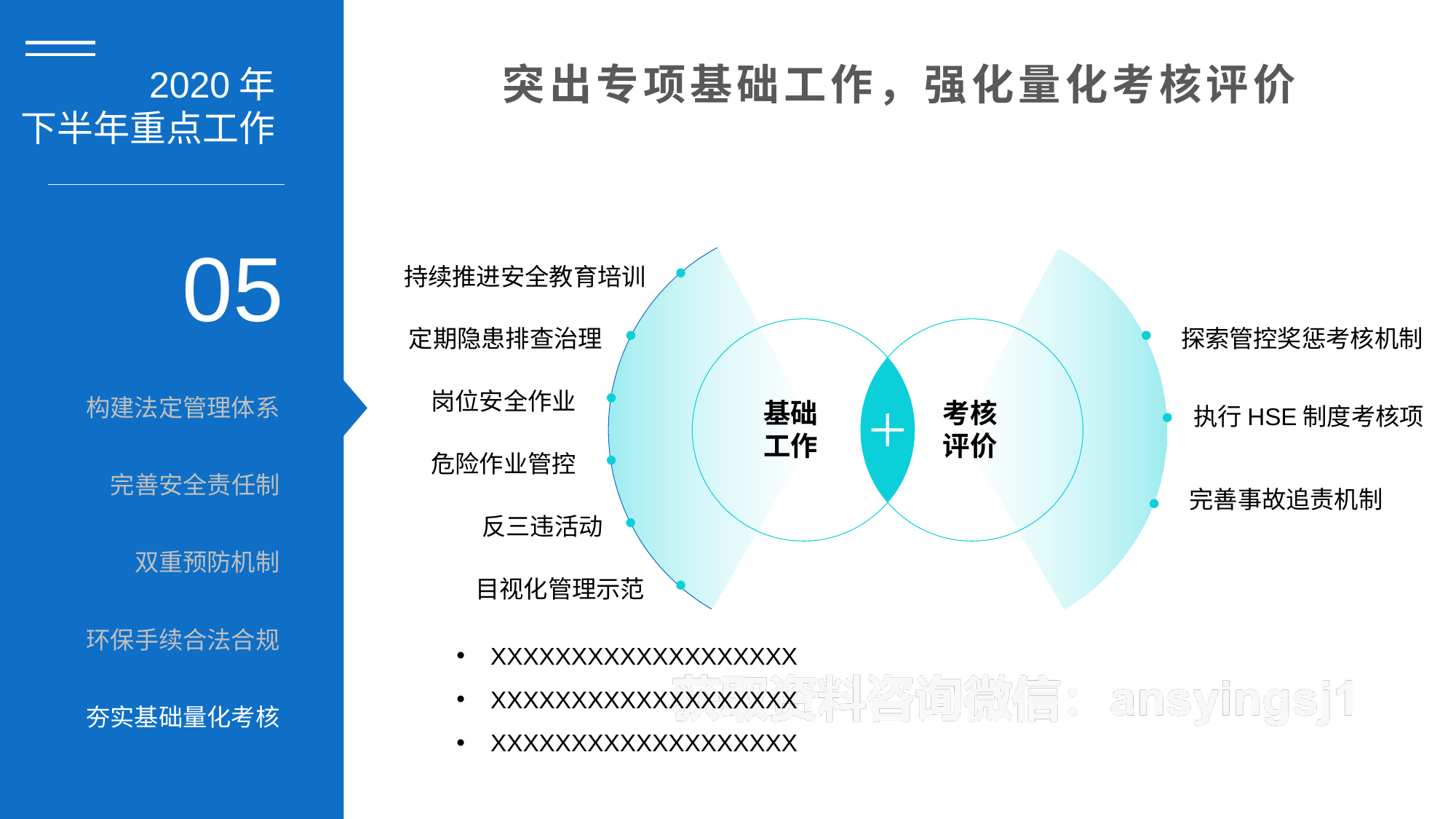

突出专项基础工作，强化量化考核评价
2020年
下半年重点工作

05
持续推进安全教育培训

定期隐患排查治理
探索管控奖惩考核机制

| 构建法定管理体系 |
| --- |
| 完善安全责任制 |
| 双重预防机制 |
| 环保手续合法合规 |
| 夯实基础量化考核 |
岗位安全作业
基础
工作
考核
评价

执行HSE制度考核项

危险作业管控

完善事故追责机制

反三违活动

目视化管理示范

XXXXXXXXXXXXXXXXXXX
XXXXXXXXXXXXXXXXXXX
XXXXXXXXXXXXXXXXXXX